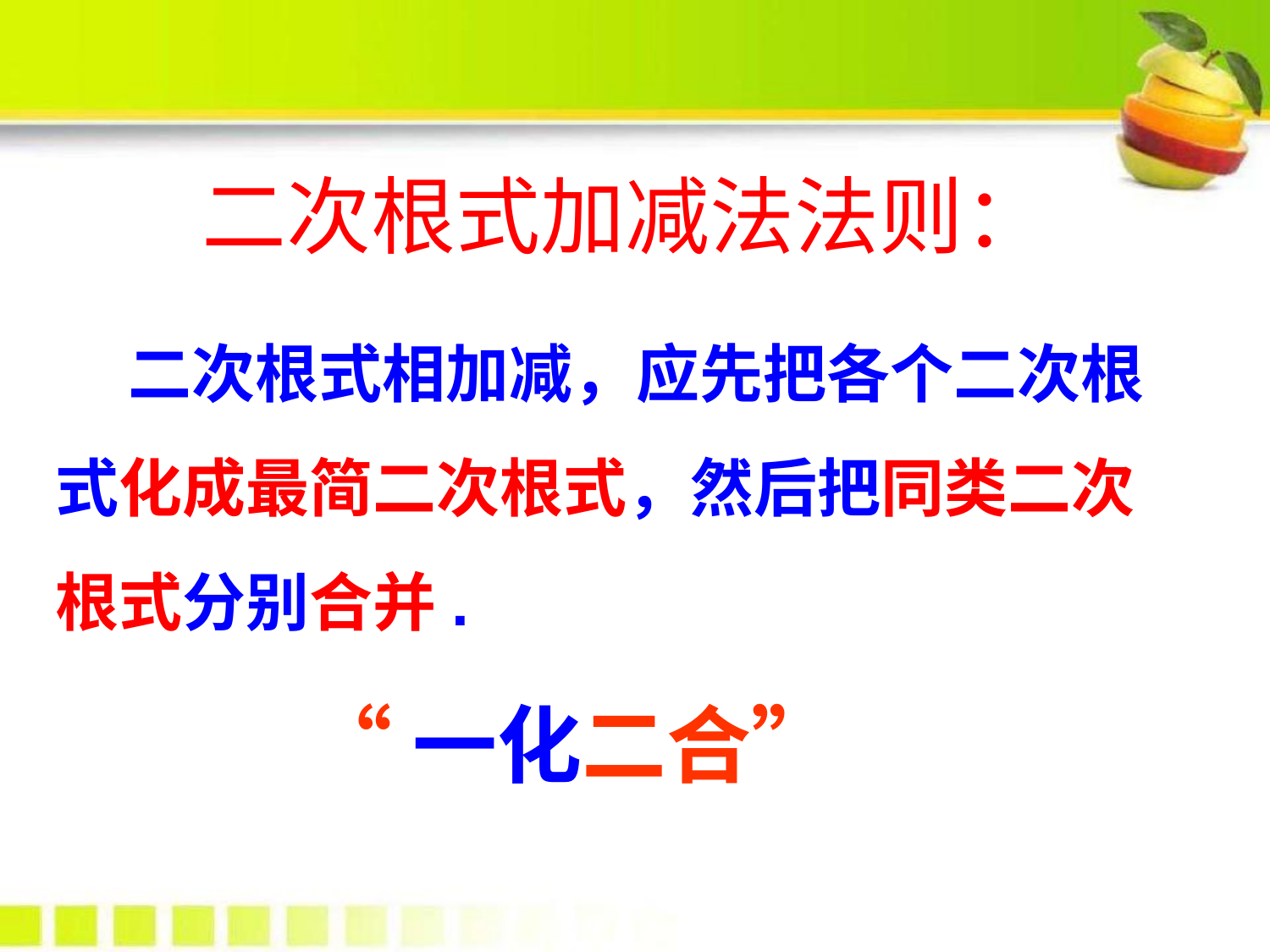

二次根式加减法法则：
    二次根式相加减，应先把各个二次根式化成最简二次根式，然后把同类二次根式分别合并.

“一化二合”